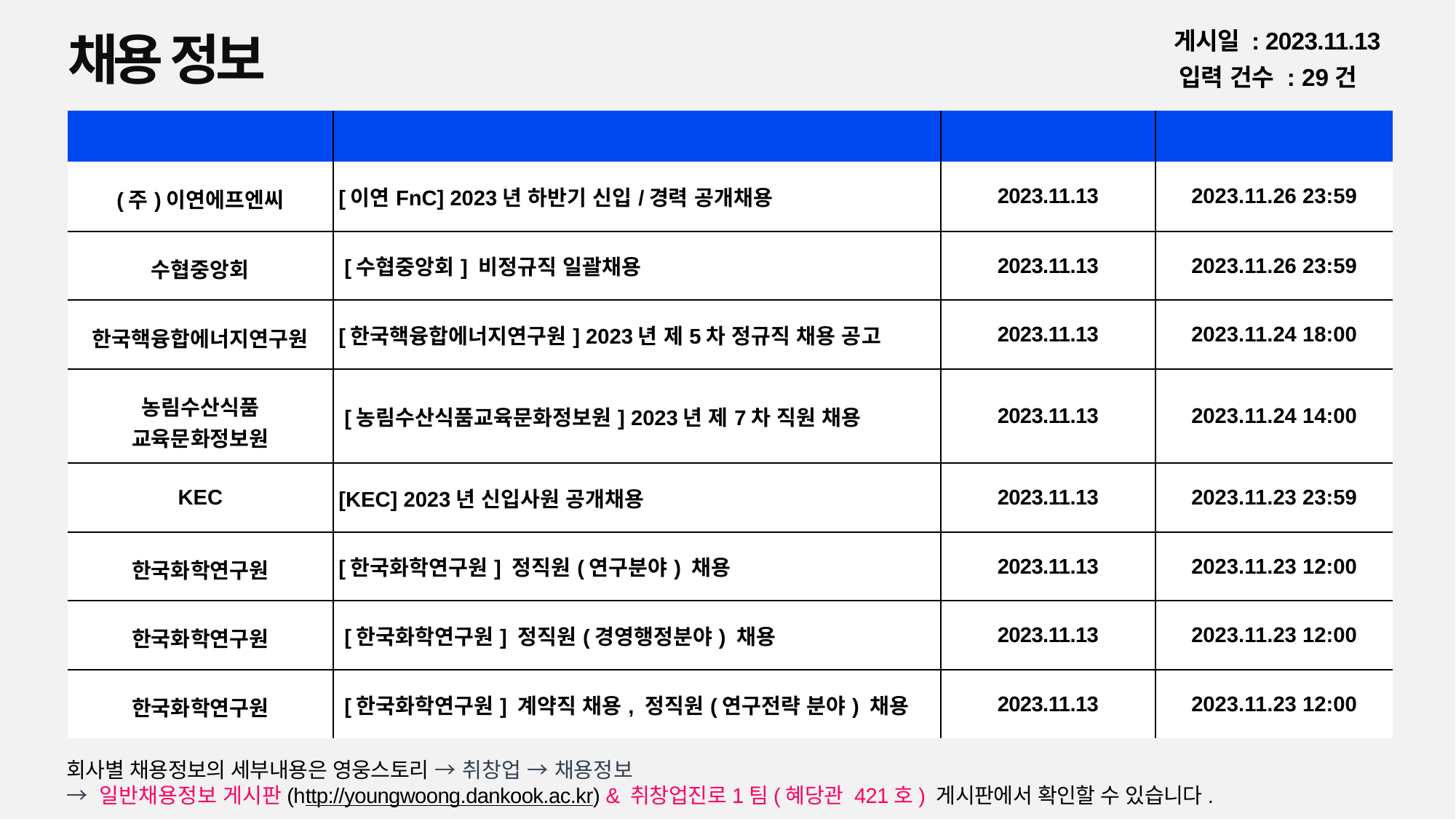

채용 정보
게시일 : 2023.11.13
입력 건수 : 29건
| 회사명 | 공고명 | 등록일 | 마감일 |
| --- | --- | --- | --- |
| (주)이연에프엔씨 | [이연FnC] 2023년 하반기 신입/경력 공개채용 | 2023.11.13 | 2023.11.26 23:59 |
| 수협중앙회 | [수협중앙회] 비정규직 일괄채용 | 2023.11.13 | 2023.11.26 23:59 |
| 한국핵융합에너지연구원 | [한국핵융합에너지연구원] 2023년 제5차 정규직 채용 공고 | 2023.11.13 | 2023.11.24 18:00 |
| 농림수산식품 교육문화정보원 | [농림수산식품교육문화정보원] 2023년 제7차 직원 채용 | 2023.11.13 | 2023.11.24 14:00 |
| KEC | [KEC] 2023년 신입사원 공개채용 | 2023.11.13 | 2023.11.23 23:59 |
| 한국화학연구원 | [한국화학연구원] 정직원(연구분야) 채용 | 2023.11.13 | 2023.11.23 12:00 |
| 한국화학연구원 | [한국화학연구원] 정직원(경영행정분야) 채용 | 2023.11.13 | 2023.11.23 12:00 |
| 한국화학연구원 | [한국화학연구원] 계약직 채용, 정직원(연구전략 분야) 채용 | 2023.11.13 | 2023.11.23 12:00 |
회사별 채용정보의 세부내용은 영웅스토리 → 취창업 → 채용정보
→ 일반채용정보 게시판(http://youngwoong.dankook.ac.kr) & 취창업진로1팀(혜당관 421호) 게시판에서 확인할 수 있습니다.